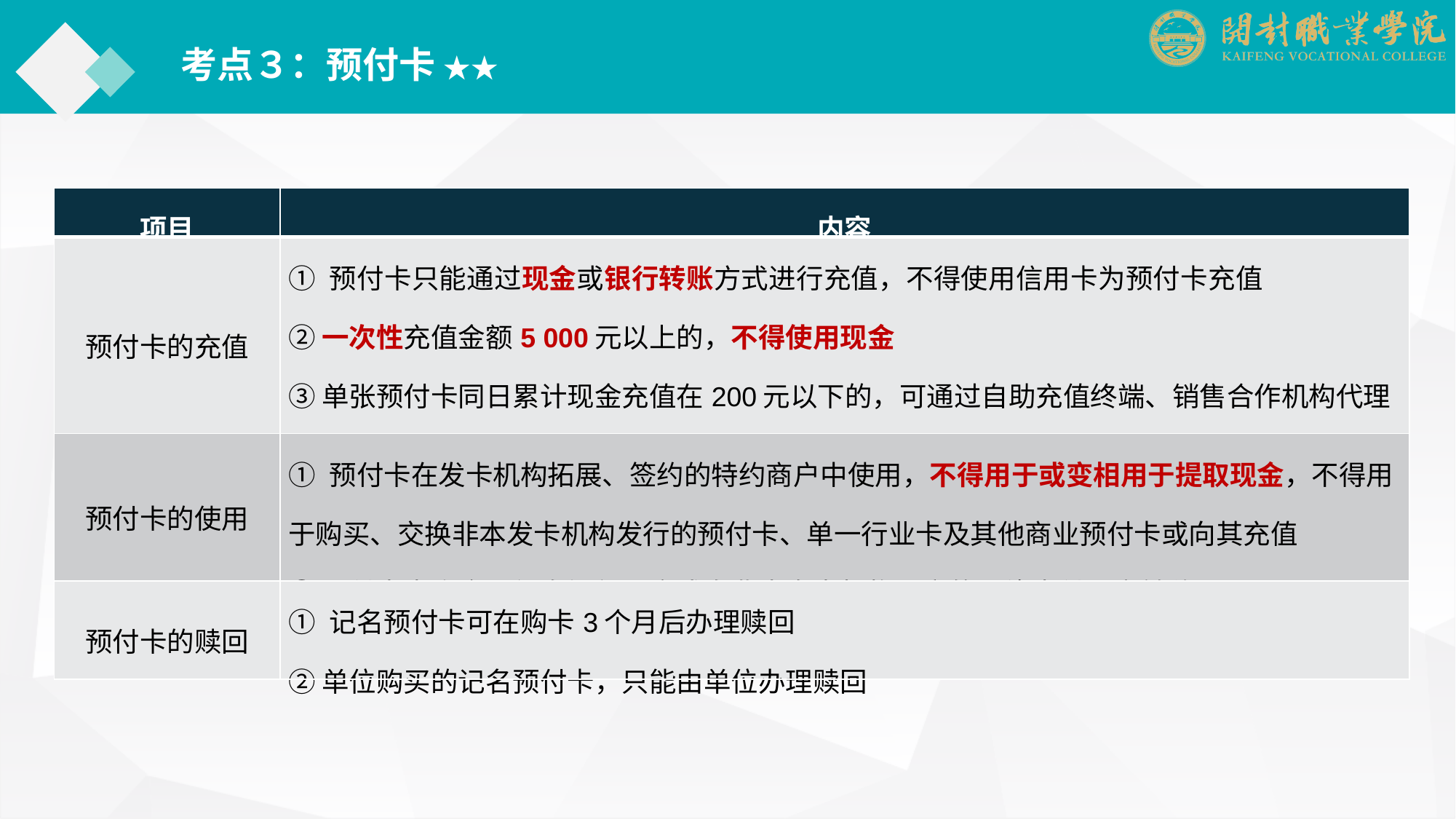

考点３：预付卡 ★★
| 项目 | 内容 |
| --- | --- |
| 预付卡的充值 | ① 预付卡只能通过现金或银行转账方式进行充值，不得使用信用卡为预付卡充值 ② 一次性充值金额5 000元以上的，不得使用现金 ③ 单张预付卡同日累计现金充值在200元以下的，可通过自助充值终端、销售合作机构代理等方式充值 |
| 预付卡的使用 | ① 预付卡在发卡机构拓展、签约的特约商户中使用，不得用于或变相用于提取现金，不得用于购买、交换非本发卡机构发行的预付卡、单一行业卡及其他商业预付卡或向其充值 ② 预付卡内资金不得向银行账户或向非本发卡机构开立的网络支付账户转移 |
| 预付卡的赎回 | ① 记名预付卡可在购卡3个月后办理赎回 ② 单位购买的记名预付卡，只能由单位办理赎回 |